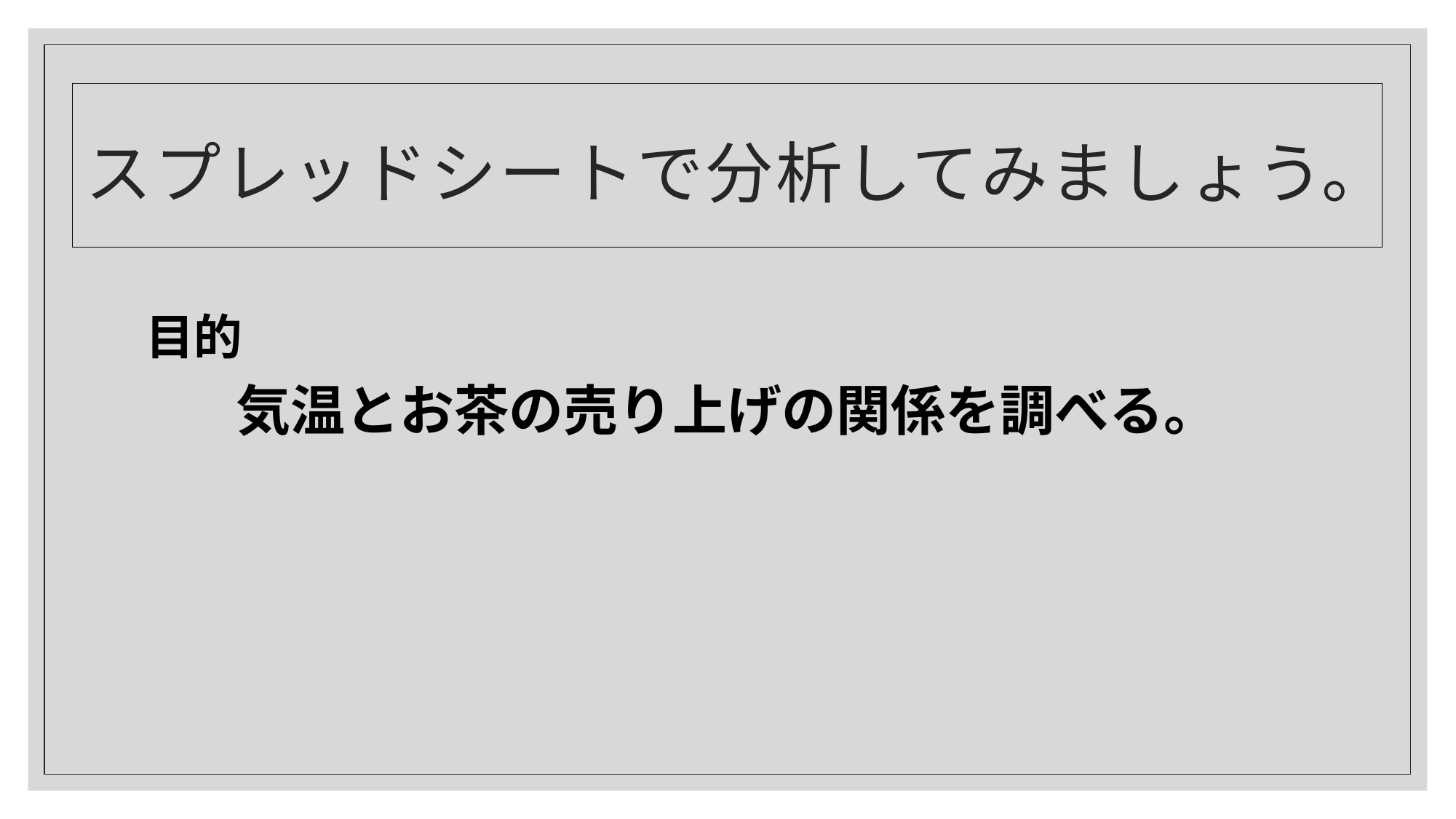

# スプレッドシートで分析してみましょう。
目的
気温とお茶の売り上げの関係を調べる。